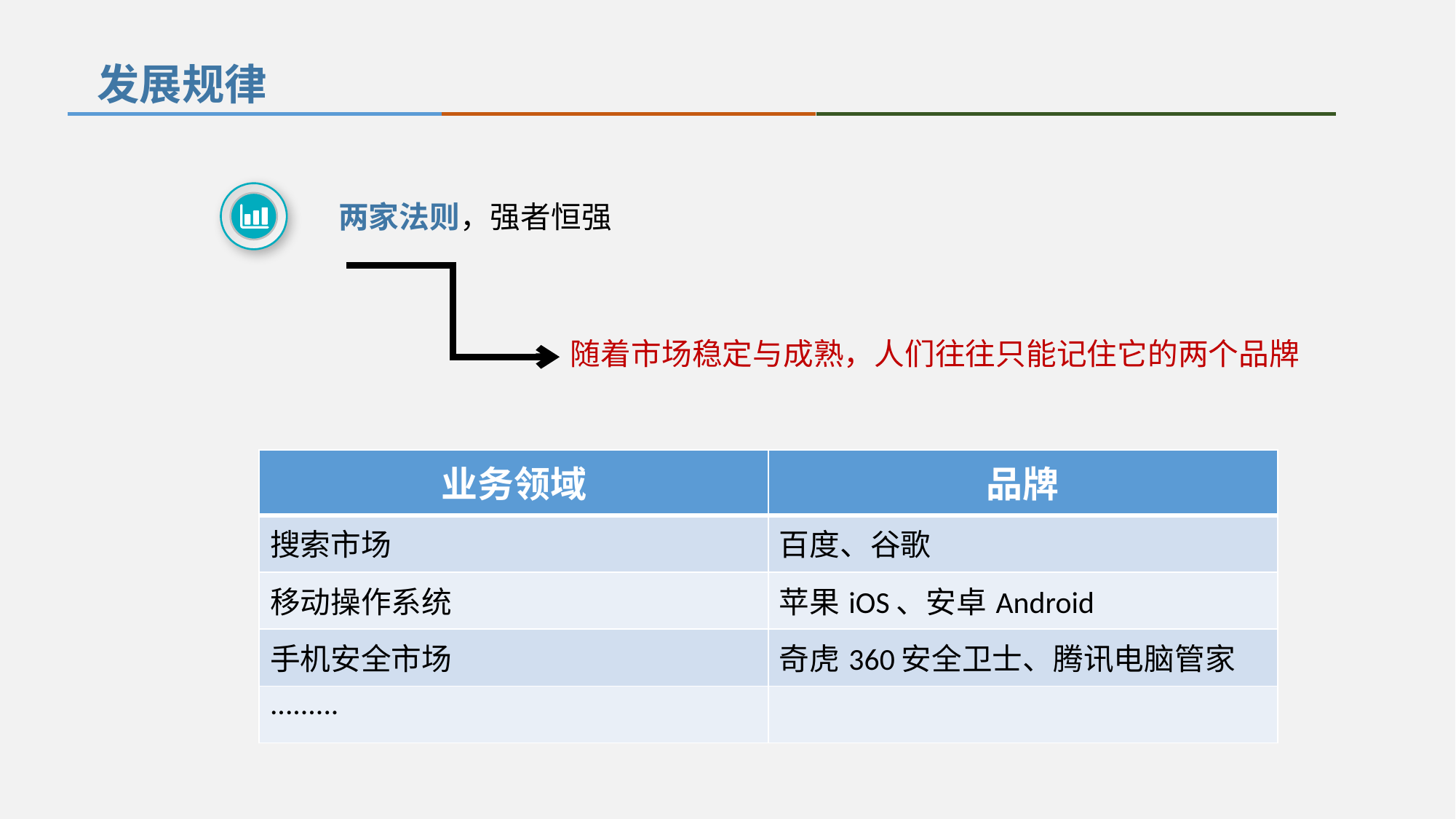

发展规律

两家法则，强者恒强

随着市场稳定与成熟，人们往往只能记住它的两个品牌
| 业务领域 | 品牌 |
| --- | --- |
| 搜索市场 | 百度、谷歌 |
| 移动操作系统 | 苹果iOS、安卓Android |
| 手机安全市场 | 奇虎360安全卫士、腾讯电脑管家 |
| ......... |  |